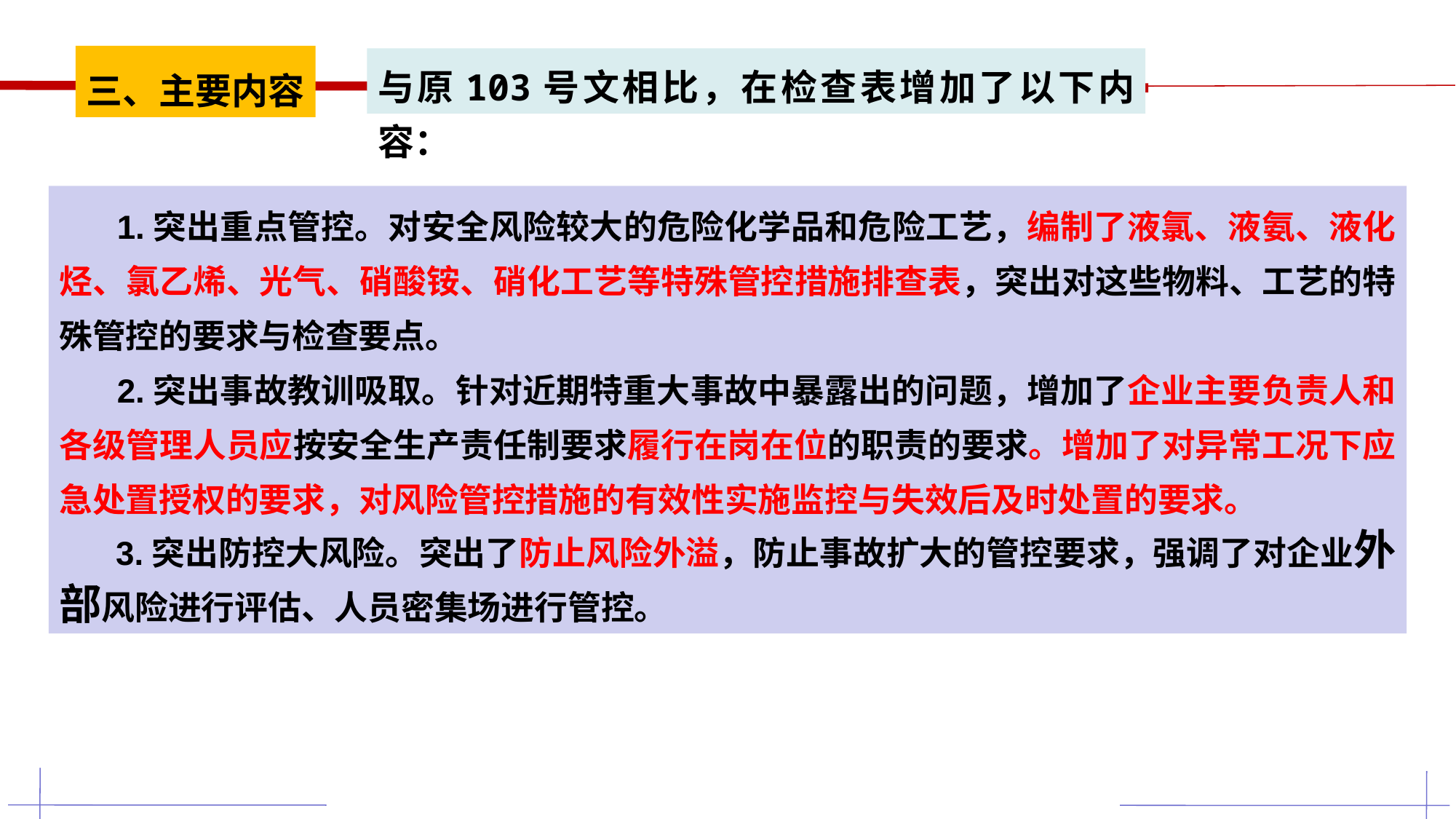

三、主要内容
与原103号文相比，在检查表增加了以下内容：
      1.突出重点管控。对安全风险较大的危险化学品和危险工艺，编制了液氯、液氨、液化烃、氯乙烯、光气、硝酸铵、硝化工艺等特殊管控措施排查表，突出对这些物料、工艺的特殊管控的要求与检查要点。
      2.突出事故教训吸取。针对近期特重大事故中暴露出的问题，增加了企业主要负责人和各级管理人员应按安全生产责任制要求履行在岗在位的职责的要求。增加了对异常工况下应急处置授权的要求，对风险管控措施的有效性实施监控与失效后及时处置的要求。
      3.突出防控大风险。突出了防止风险外溢，防止事故扩大的管控要求，强调了对企业外部风险进行评估、人员密集场进行管控。
15